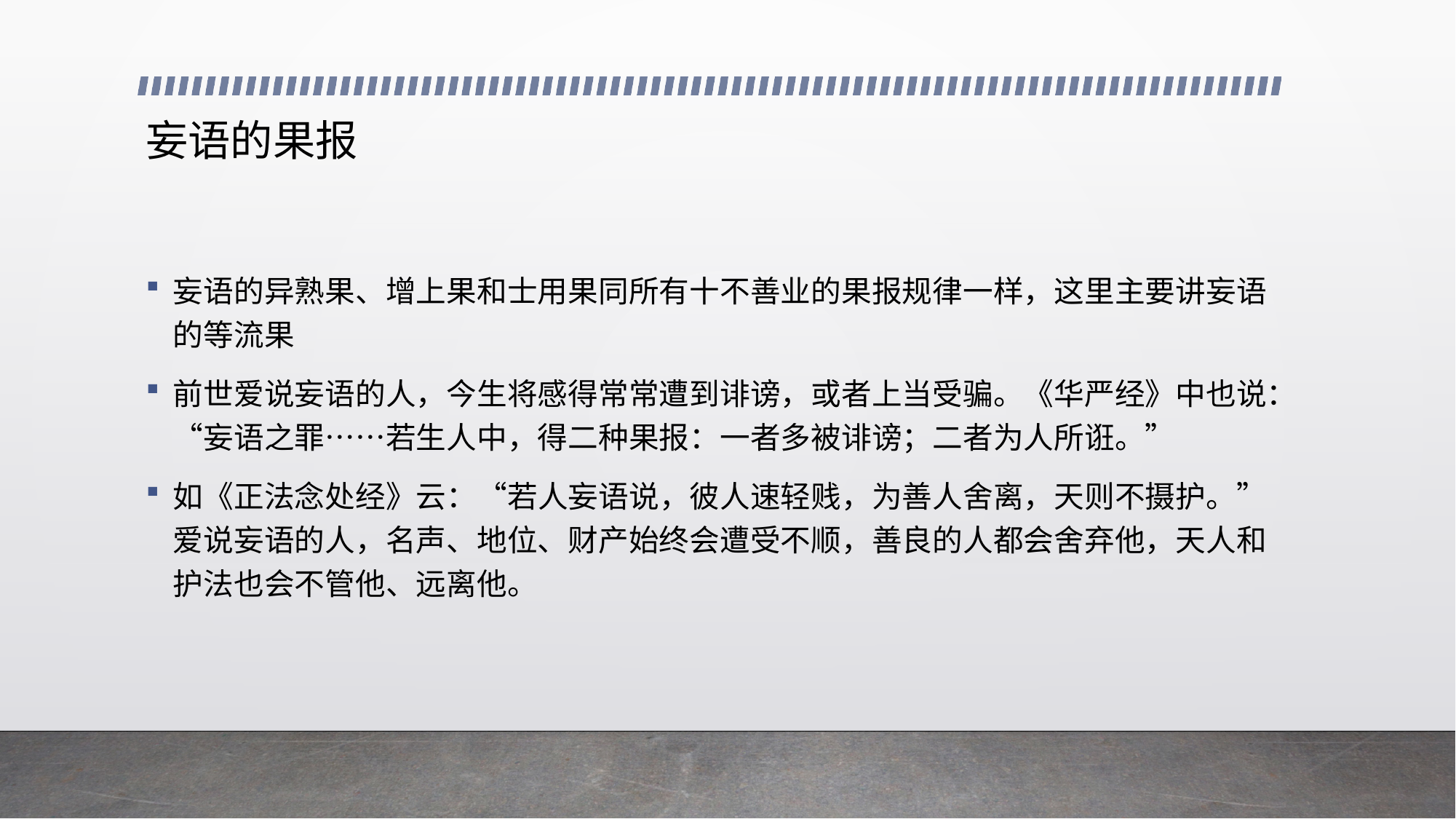

# 妄语的果报
妄语的异熟果、增上果和士用果同所有十不善业的果报规律一样，这里主要讲妄语的等流果
前世爱说妄语的人，今生将感得常常遭到诽谤，或者上当受骗。《华严经》中也说：“妄语之罪……若生人中，得二种果报：一者多被诽谤；二者为人所诳。”
如《正法念处经》云：“若人妄语说，彼人速轻贱，为善人舍离，天则不摄护。”爱说妄语的人，名声、地位、财产始终会遭受不顺，善良的人都会舍弃他，天人和护法也会不管他、远离他。